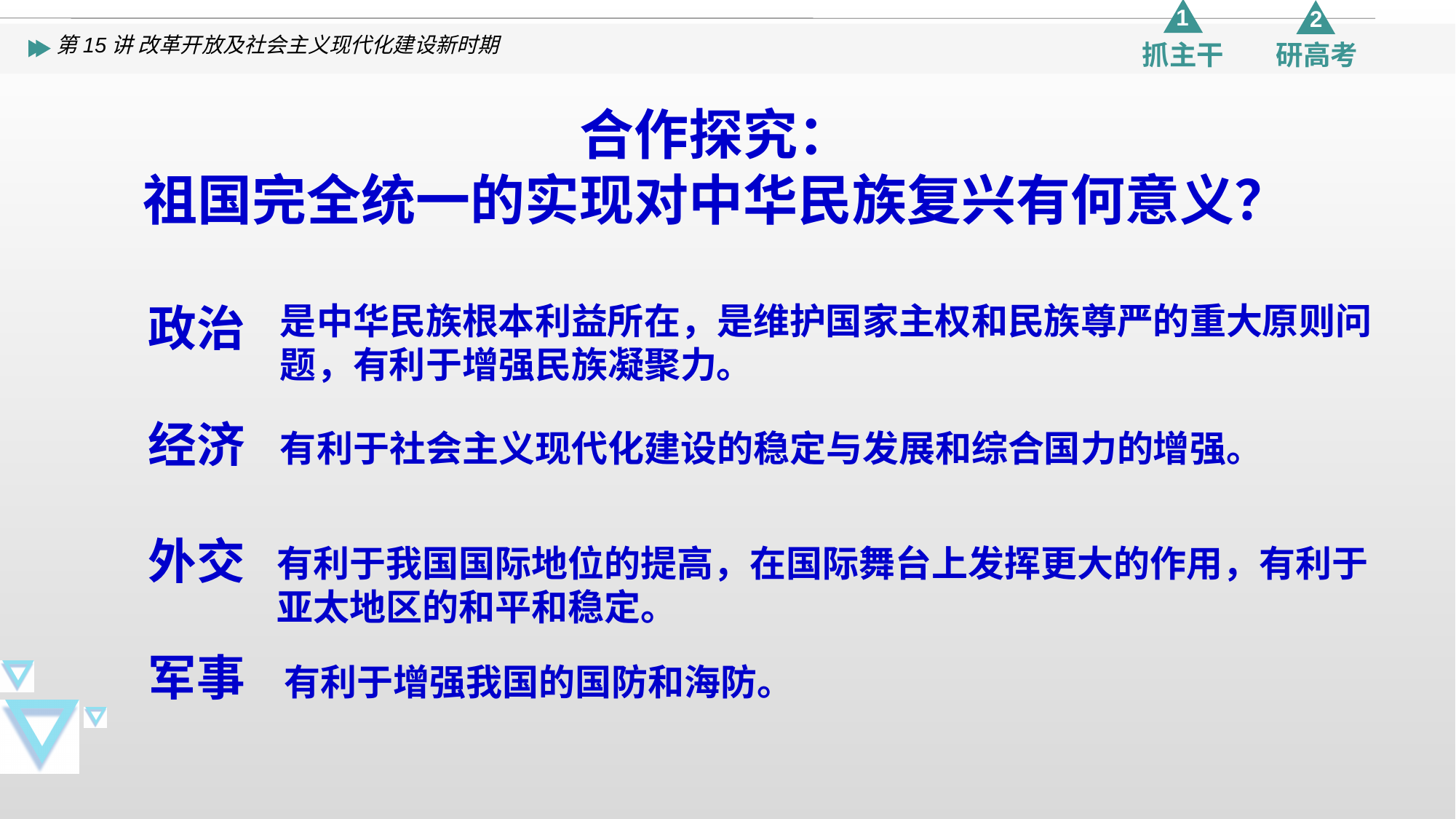

合作探究：
祖国完全统一的实现对中华民族复兴有何意义？
政治

经济

外交

军事
是中华民族根本利益所在，是维护国家主权和民族尊严的重大原则问题，有利于增强民族凝聚力。
有利于社会主义现代化建设的稳定与发展和综合国力的增强。
有利于我国国际地位的提高，在国际舞台上发挥更大的作用，有利于亚太地区的和平和稳定。
有利于增强我国的国防和海防。